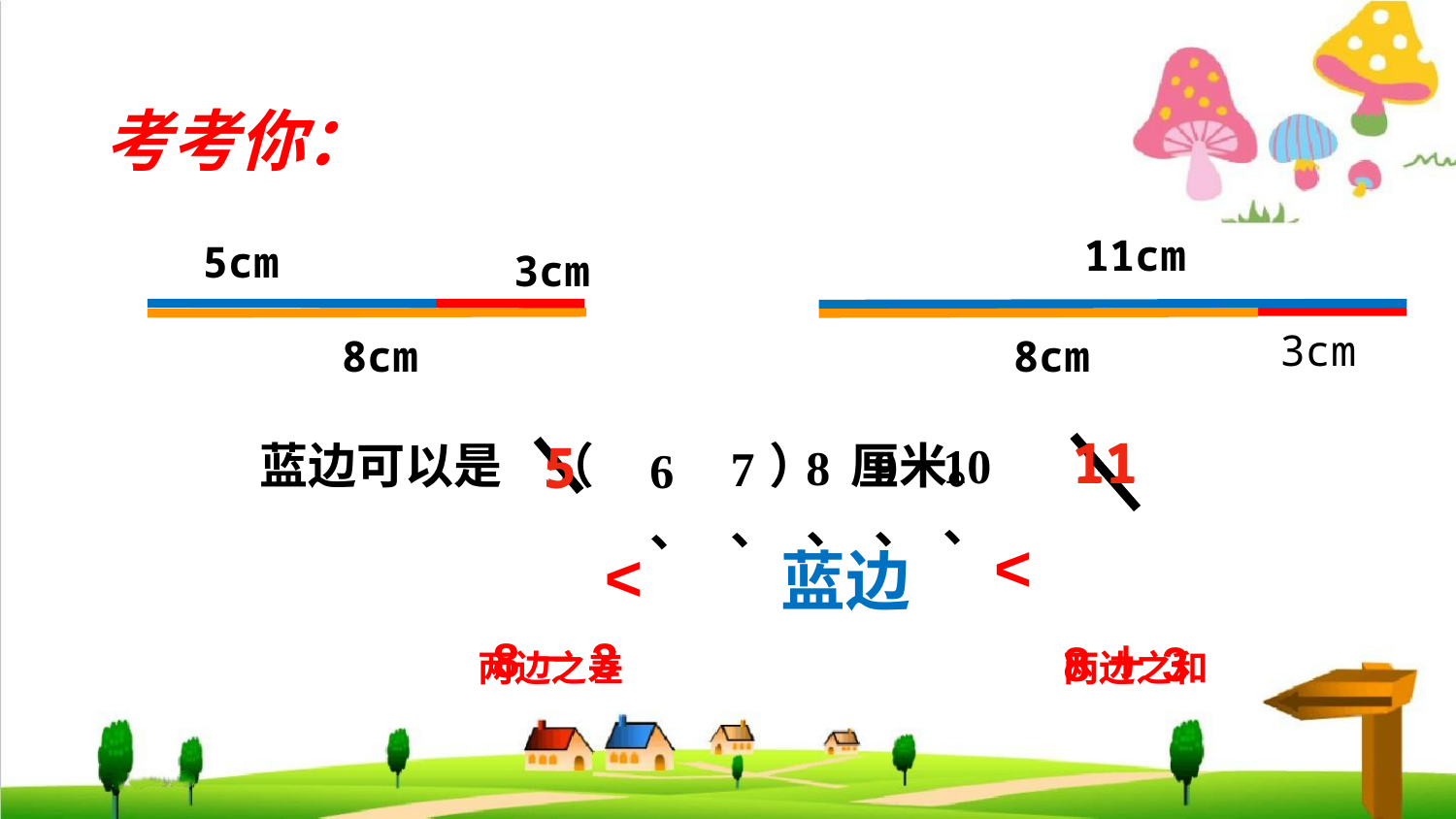

考考你：
11cm

3cm

8cm
5cm

3cm

8cm
11
11
5
5
蓝边可以是    （                ）   厘米。
10、
8、
9、
7、
6、

  <
<
蓝边

8－3
8＋3
两边之差
两边之和